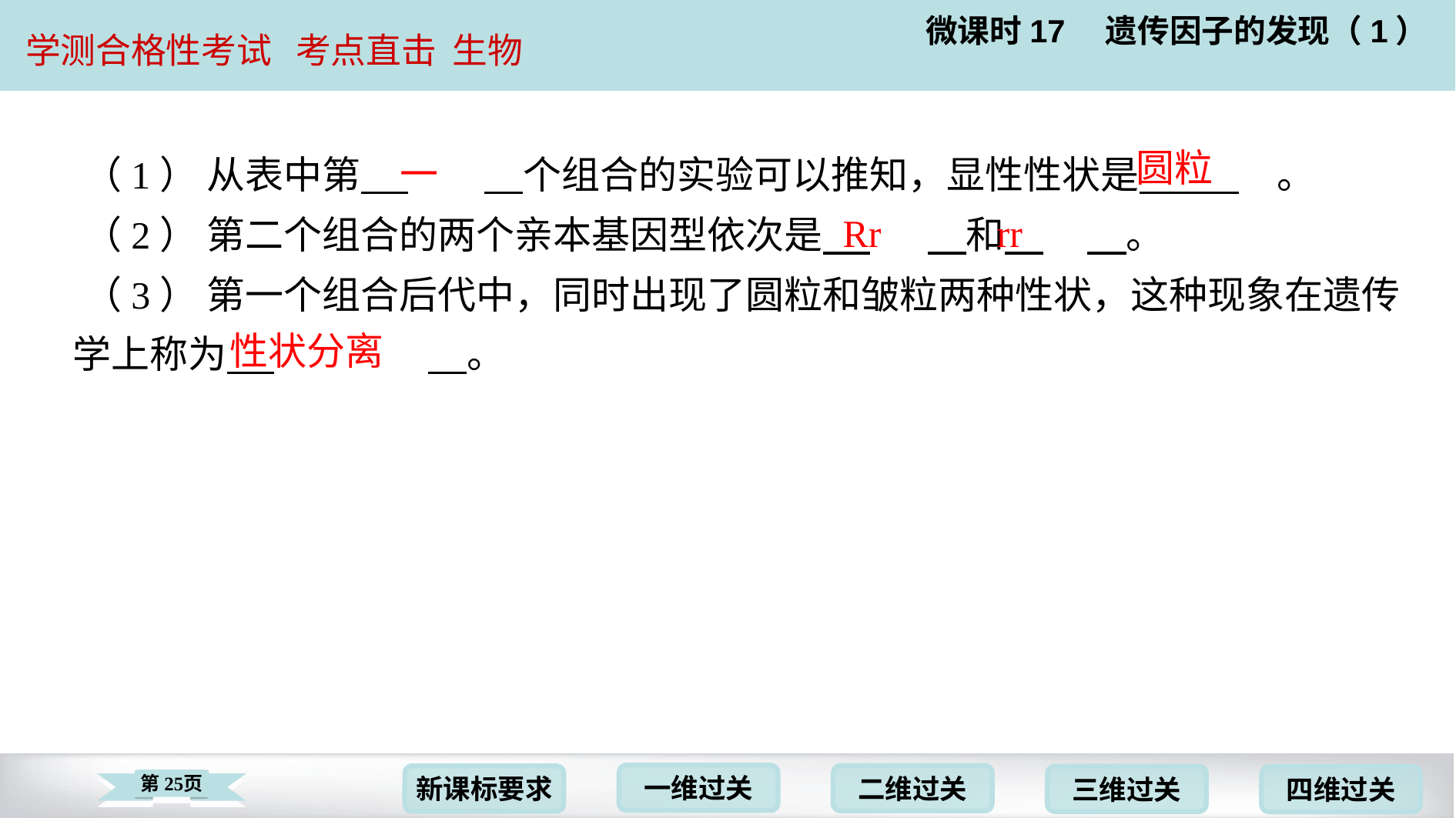

圆粒
 一
（1） 从表中第 　 （1　个组合的实验可以推知，显性性状是 　       圆。
（2） 第二个组合的两个亲本基因型依次是 　 Rr　和 　rr　。
（3） 第一个组合后代中，同时出现了圆粒和皱粒两种性状，这种现象在遗传学上称为 　 性状分离　。
Rr
rr
性状分离